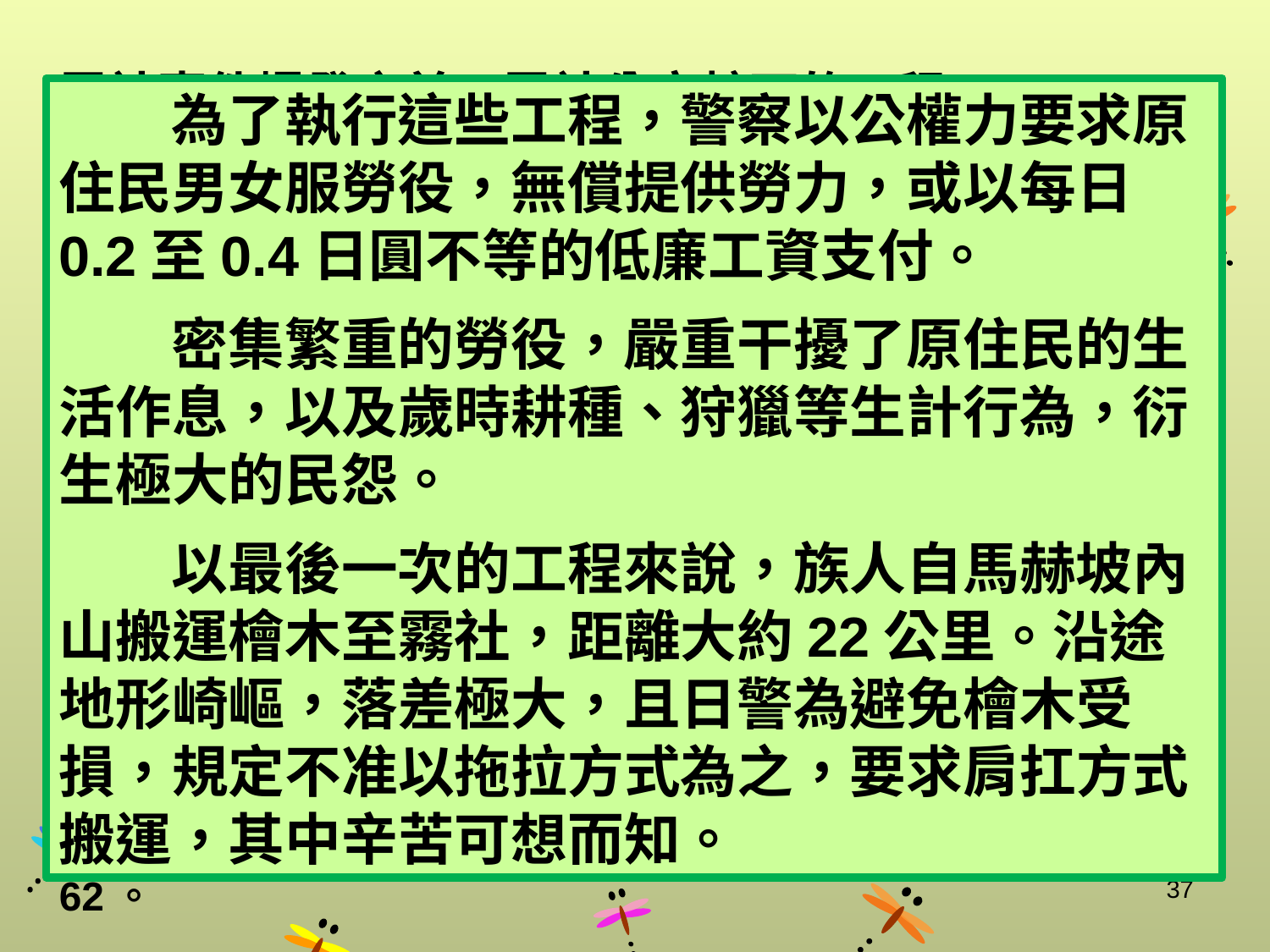

霧社事件爆發之前，霧社分室轄下的工程：
1.埔里武德殿新建工程，1928年11月竣工，
2.伊那閣駐在所新建工程，1929年11月竣工，
3.伊那閣鐵線橋架設工程，1930年4月竣工，
4.霧社產業指導所新建工程，1930年4月竣工，
5.櫻駐在所新建工程，1930年5月竣工，
6.伊洛闊駐在所改建工程，1930年5月竣工，
7.馬赫坡鐵線橋架設工程，1930年4月竣工，
8.馬赫坡駐在所修繕工程，1930年5月竣工，
9.埔里蕃人宿泊所新建工程，1930年8月開工。
10.霧社小學校寄宿舍改建工程，1930年8月開工。
資料引自：鄧相揚，《霧社事件》(臺北：玉山社，1998)，頁62。

為了執行這些工程，警察以公權力要求原住民男女服勞役，無償提供勞力，或以每日0.2至0.4日圓不等的低廉工資支付。
密集繁重的勞役，嚴重干擾了原住民的生活作息，以及歲時耕種、狩獵等生計行為，衍生極大的民怨。
以最後一次的工程來說，族人自馬赫坡內山搬運檜木至霧社，距離大約22公里。沿途地形崎嶇，落差極大，且日警為避免檜木受損，規定不准以拖拉方式為之，要求肩扛方式搬運，其中辛苦可想而知。
37